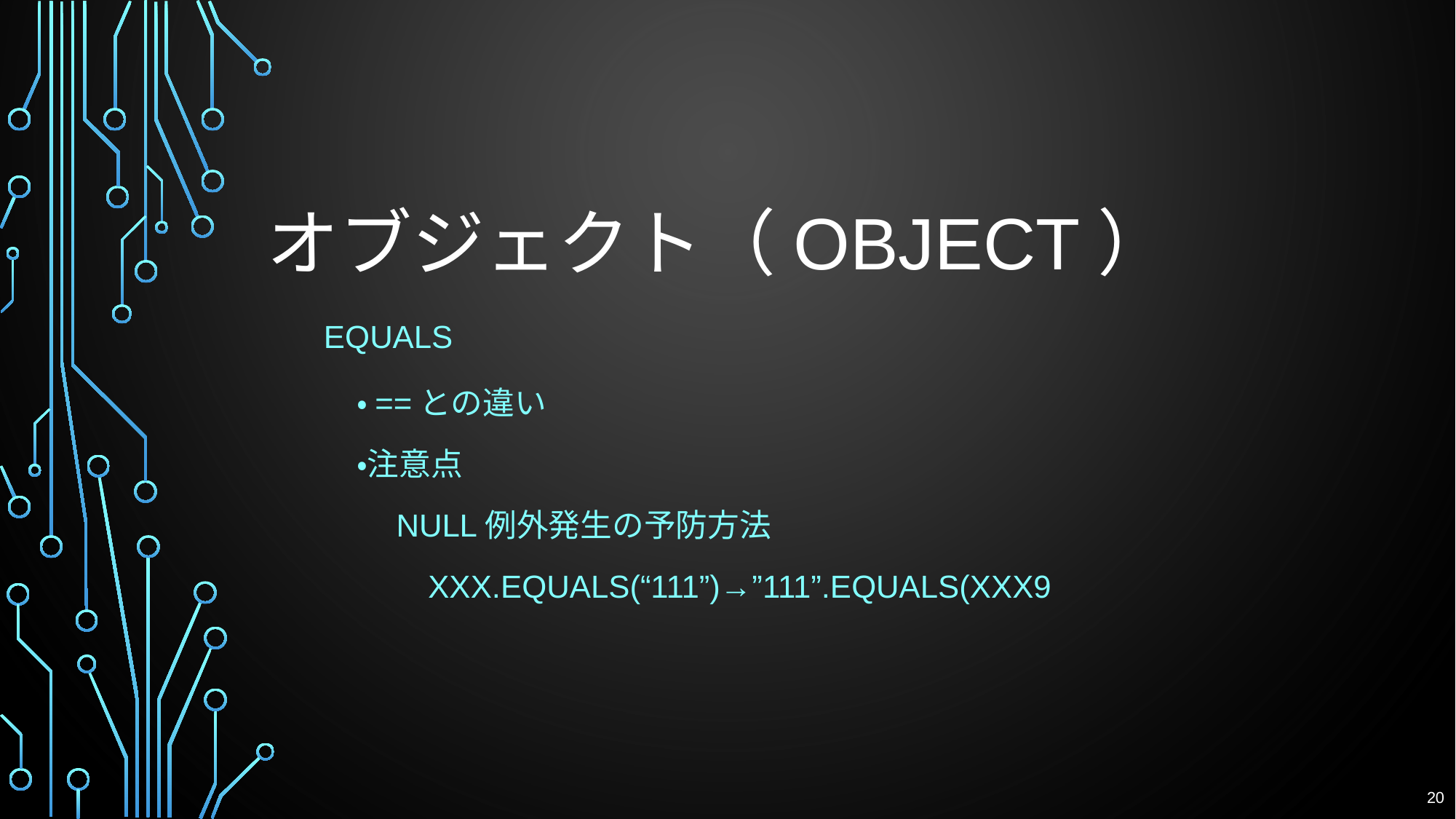

# オブジェクト（Object）
EQUALS
・==との違い
・注意点
　null例外発生の予防方法
　　xxx.equals(“111”)→”111”.equals(xxx9
20